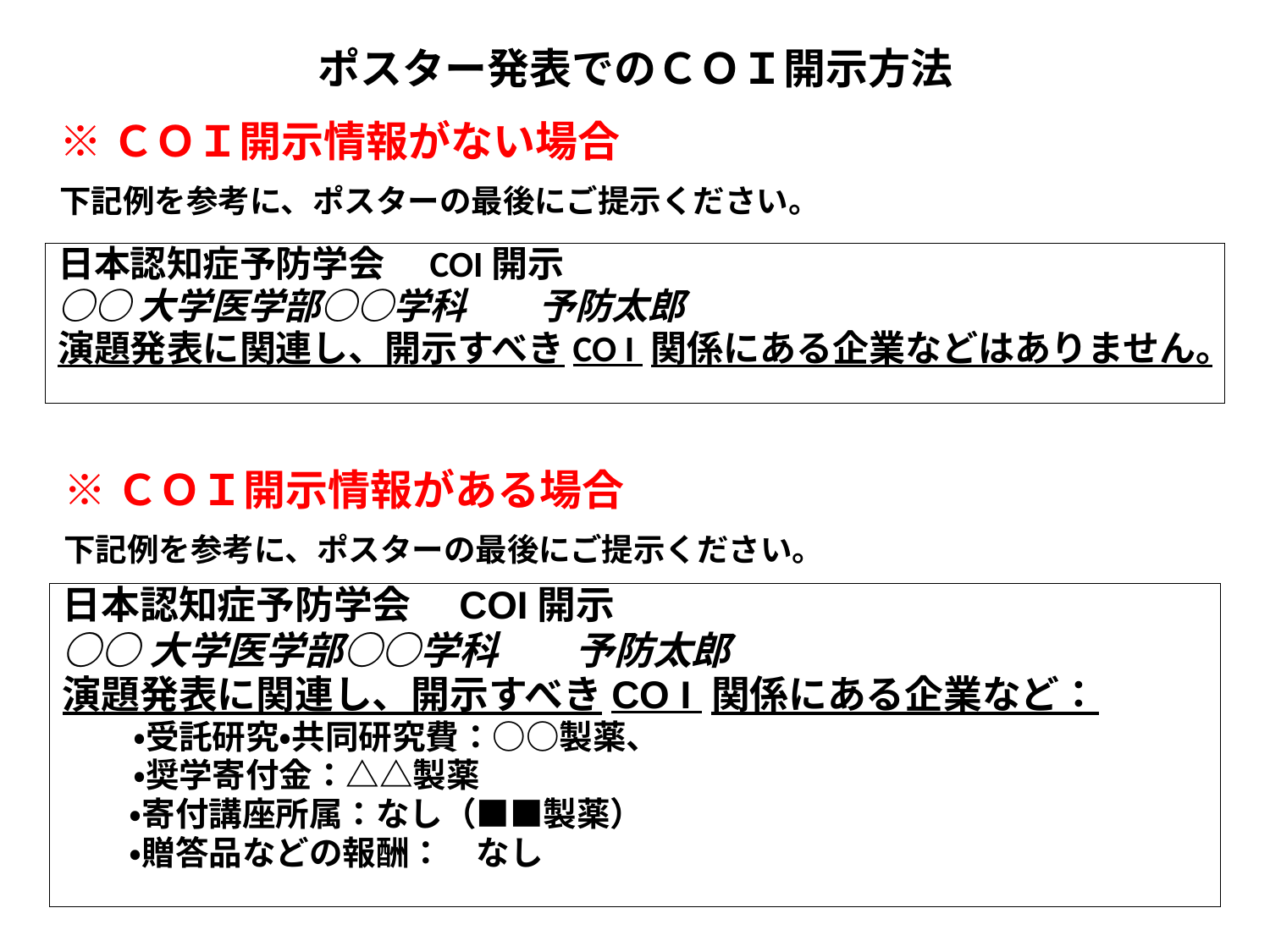

ポスター発表でのＣＯＩ開示方法
※ＣＯＩ開示情報がない場合
下記例を参考に、ポスターの最後にご提示ください。
日本認知症予防学会　COI開示
○○大学医学部○○学科　　予防太郎
演題発表に関連し、開示すべきCO I 関係にある企業などはありません。
※ＣＯＩ開示情報がある場合
下記例を参考に、ポスターの最後にご提示ください。
日本認知症予防学会　COI開示
○○大学医学部○○学科　　予防太郎
演題発表に関連し、開示すべきCO I 関係にある企業など：
　　・受託研究・共同研究費：○○製薬、
　　・奨学寄付金：△△製薬
　　・寄付講座所属：なし（■■製薬）
　　・贈答品などの報酬：　なし